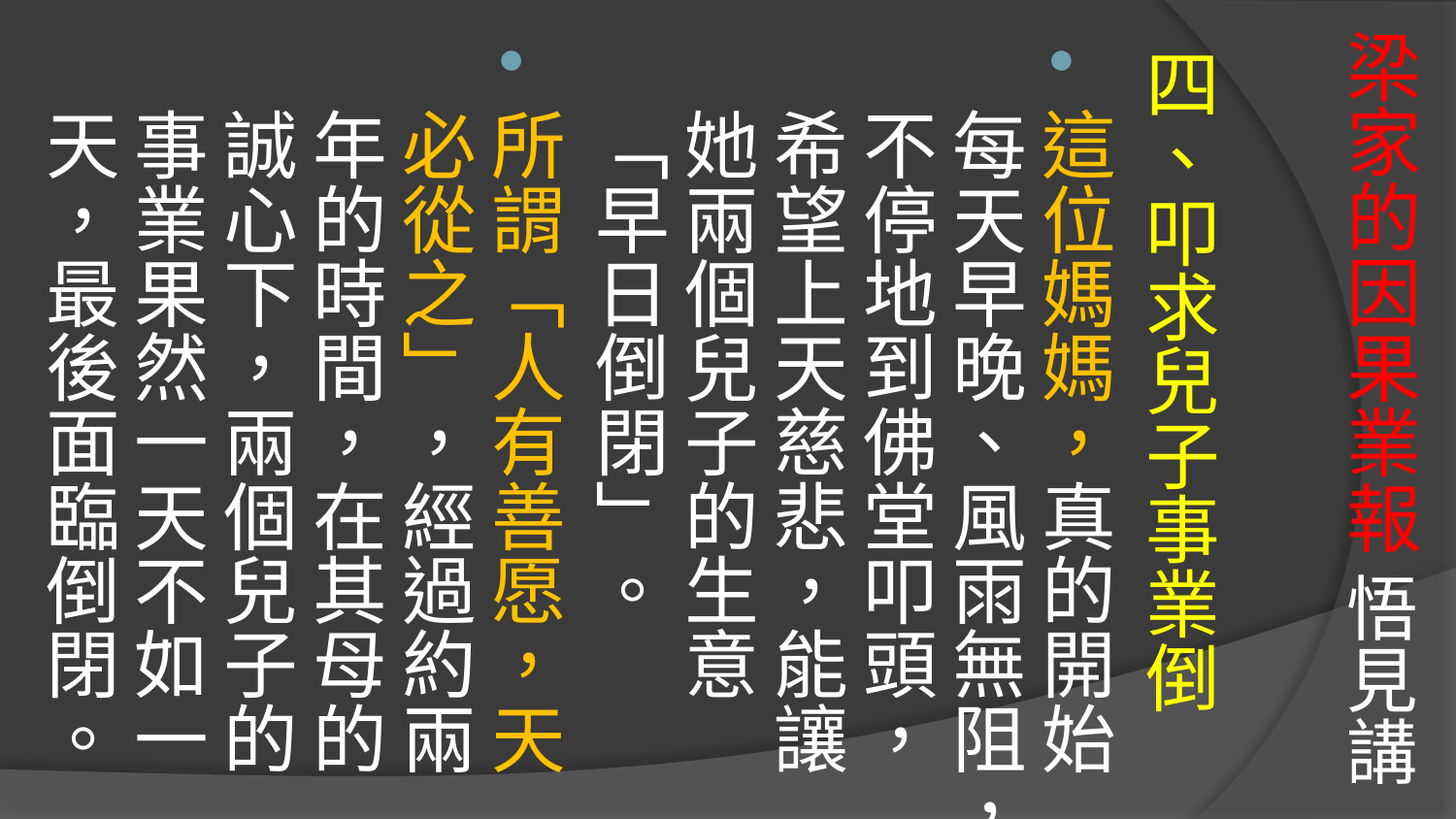

# 梁家的因果業報 悟見講
四、叩求兒子事業倒
這位媽媽，真的開始每天早晚、風雨無阻，不停地到佛堂叩頭，希望上天慈悲，能讓她兩個兒子的生意「早日倒閉」。
所謂「人有善愿，天必從之」，經過約兩年的時間，在其母的誠心下，兩個兒子的事業果然一天不如一天，最後面臨倒閉。